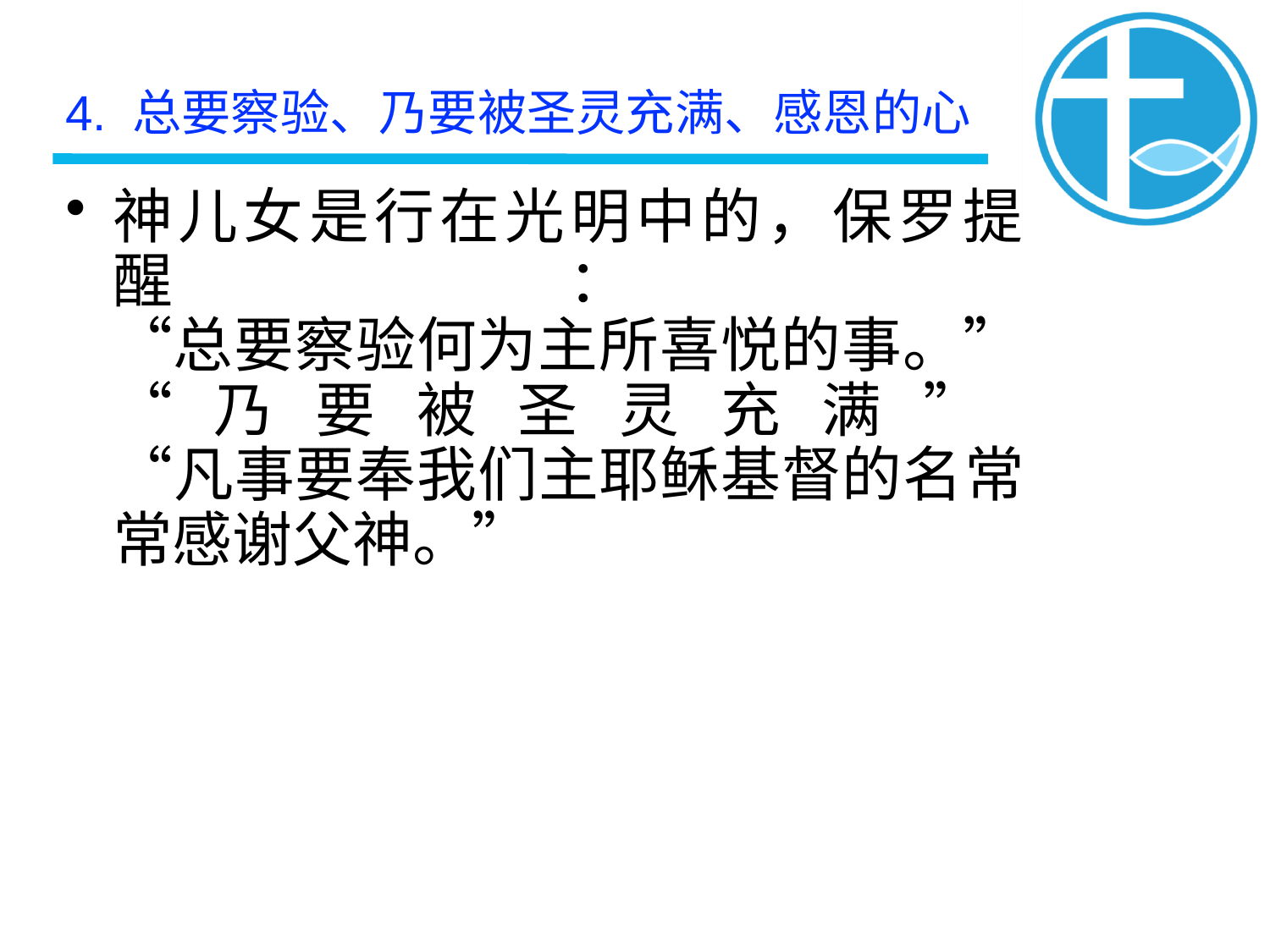

4. 总要察验、乃要被圣灵充满、感恩的心
神儿女是行在光明中的，保罗提醒：
“总要察验何为主所喜悦的事。”
“乃要被圣灵充满”
“凡事要奉我们主耶稣基督的名常常感谢父神。”